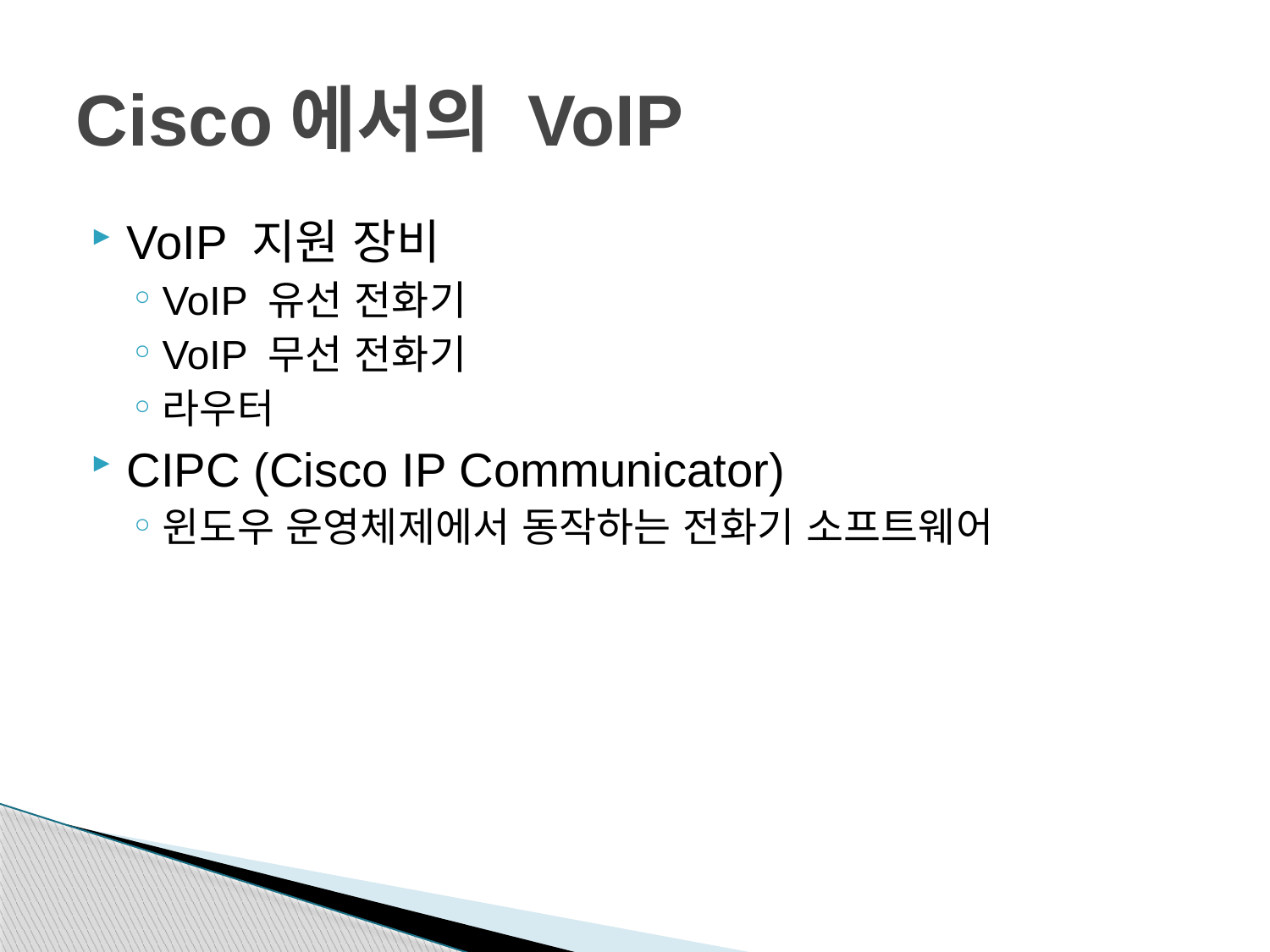

# Cisco에서의 VoIP
VoIP 지원 장비
VoIP 유선 전화기
VoIP 무선 전화기
라우터
CIPC (Cisco IP Communicator)
윈도우 운영체제에서 동작하는 전화기 소프트웨어